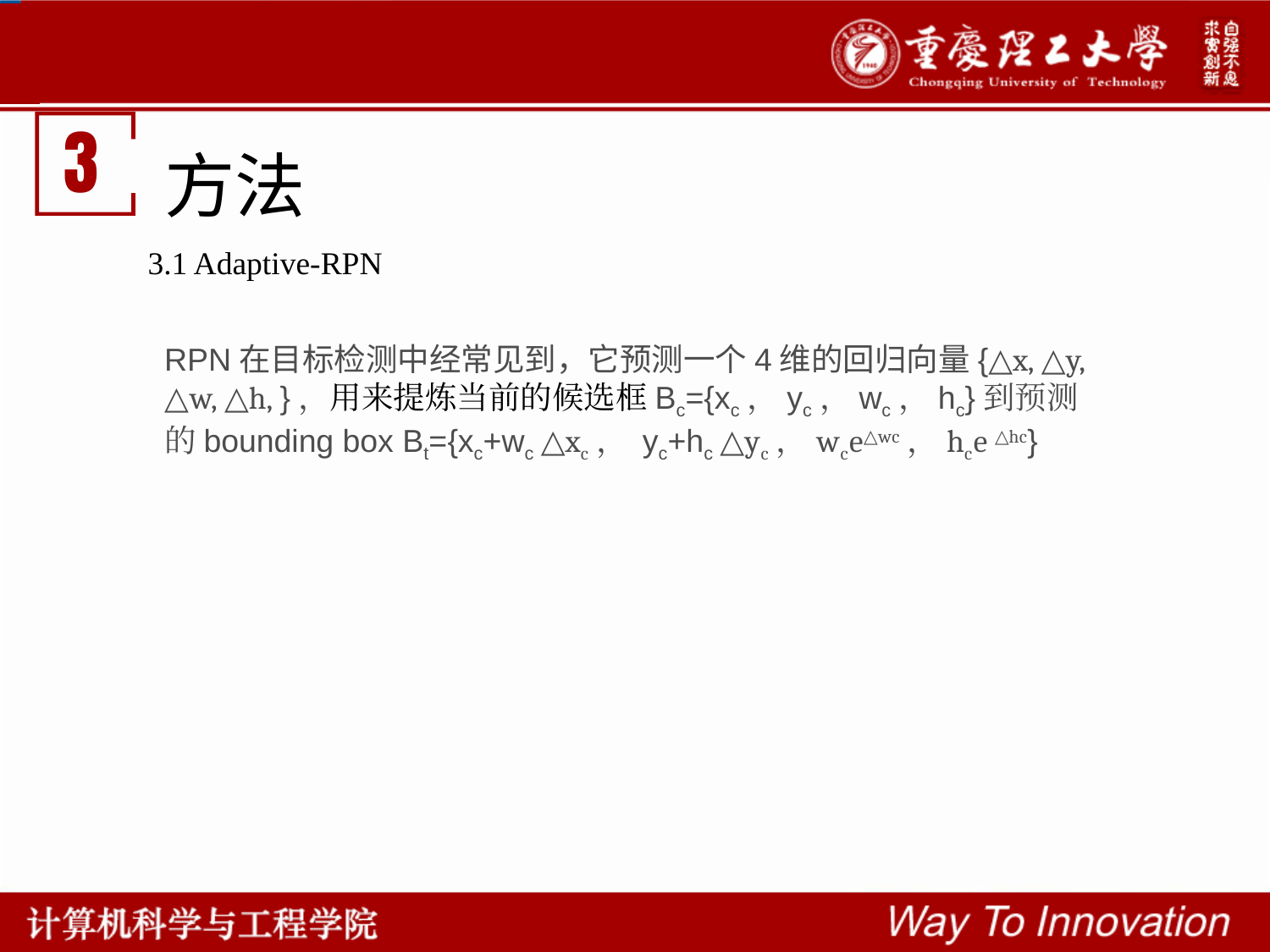

方法

3
3.1 Adaptive-RPN
RPN在目标检测中经常见到，它预测一个4维的回归向量{△x, △y, △w, △h, }，用来提炼当前的候选框Bc={xc，yc，wc，hc}到预测的bounding box Bt={xc+wc △xc， yc+hc △yc，wce△wc，hce △hc}